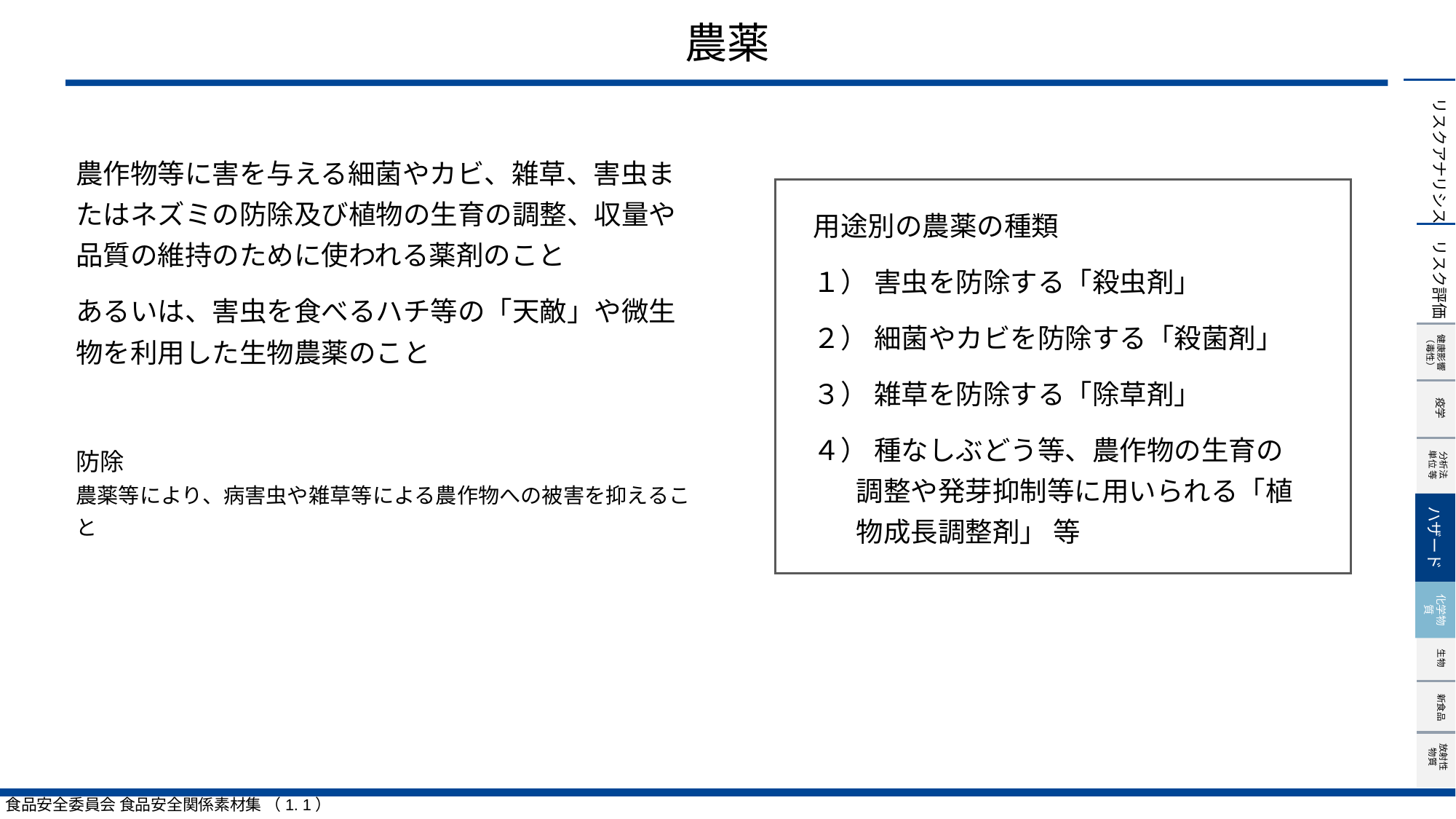

# 農薬

農作物等に害を与える細菌やカビ、雑草、害虫またはネズミの防除及び植物の生育の調整、収量や品質の維持のために使われる薬剤のこと
あるいは、害虫を食べるハチ等の「天敵」や微生物を利用した生物農薬のこと

防除
農薬等により、病害虫や雑草等による農作物への被害を抑えること

用途別の農薬の種類
１） 害虫を防除する「殺虫剤」
２） 細菌やカビを防除する「殺菌剤」
３） 雑草を防除する「除草剤」
４） 種なしぶどう等、農作物の生育の調整や発芽抑制等に用いられる「植物成長調整剤」 等
ハザード
化学物質